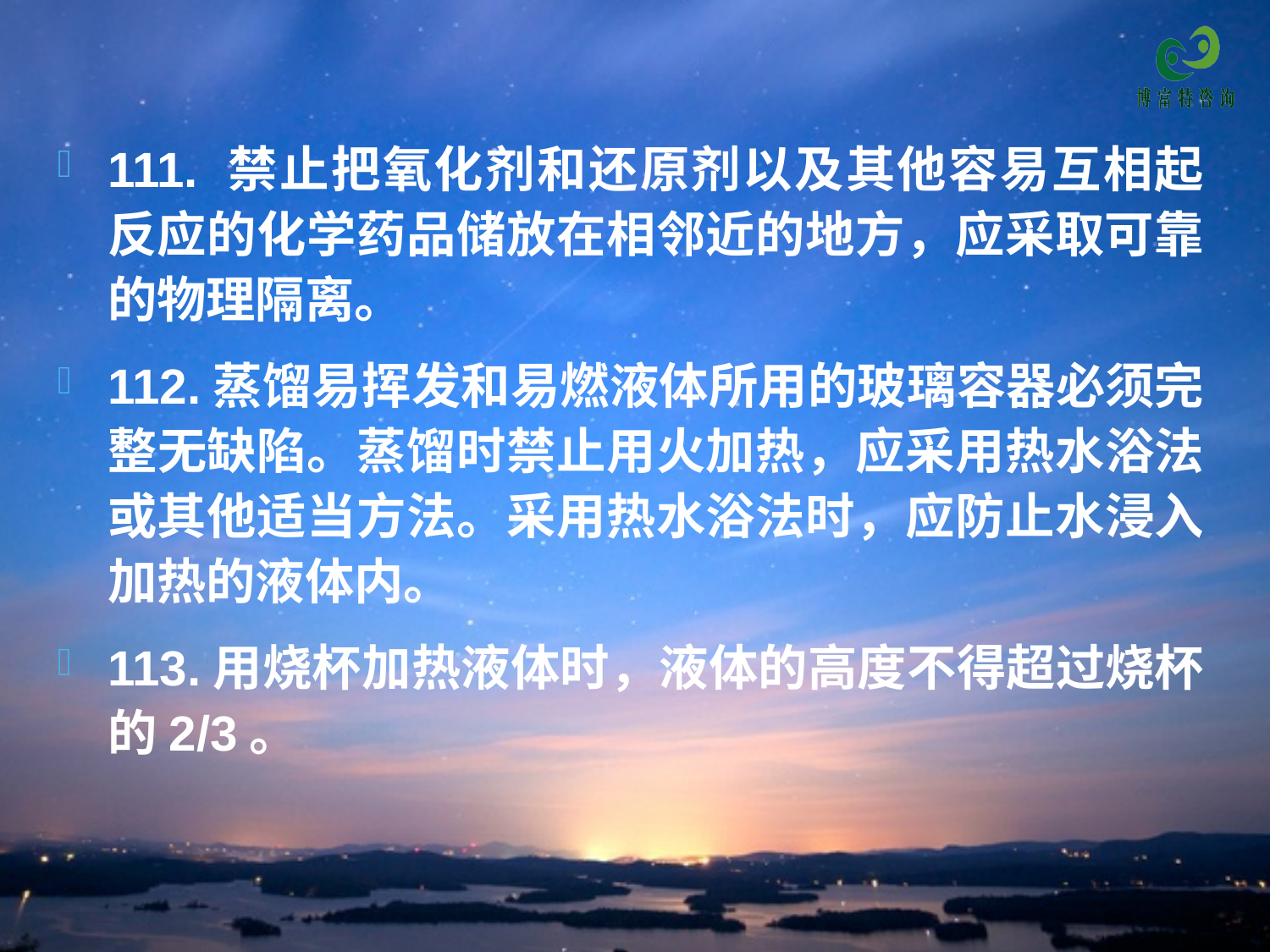

111. 禁止把氧化剂和还原剂以及其他容易互相起反应的化学药品储放在相邻近的地方，应采取可靠的物理隔离。
112.蒸馏易挥发和易燃液体所用的玻璃容器必须完整无缺陷。蒸馏时禁止用火加热，应采用热水浴法或其他适当方法。采用热水浴法时，应防止水浸入加热的液体内。
113.用烧杯加热液体时，液体的高度不得超过烧杯的2/3。